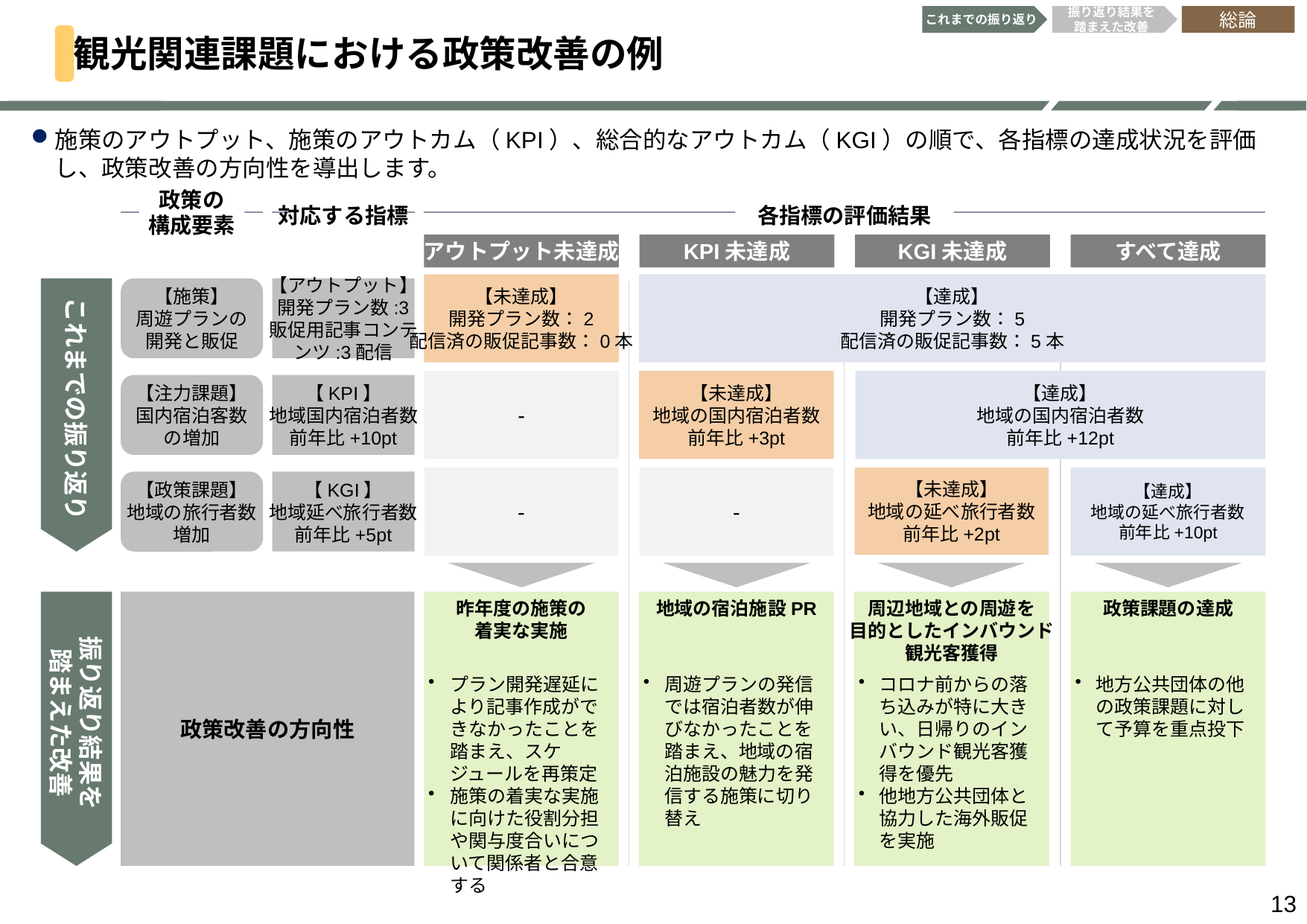

これまでの振り返り
振り返り結果を
踏まえた改善
総論
観光関連課題における政策改善の例
施策のアウトプット、施策のアウトカム（KPI）、総合的なアウトカム（KGI）の順で、各指標の達成状況を評価し、政策改善の方向性を導出します。
政策の
構成要素
対応する指標
各指標の評価結果
アウトプット未達成
KPI未達成
KGI未達成
すべて達成
【未達成】
開発プラン数：2
配信済の販促記事数：0本
【達成】
開発プラン数：5
配信済の販促記事数：5本
【施策】
周遊プランの
開発と販促
【アウトプット】
開発プラン数:3
販促用記事コンテ
ンツ:3配信
-
【未達成】
地域の国内宿泊者数
前年比+3pt

【達成】
地域の国内宿泊者数
前年比+12pt
【注力課題】
国内宿泊客数
の増加
【KPI】
地域国内宿泊者数
前年比+10pt
これまでの振り返り
-
-
【未達成】
地域の延べ旅行者数
前年比+2pt
【達成】
地域の延べ旅行者数
前年比+10pt
【政策課題】
地域の旅行者数
増加
【KGI】
地域延べ旅行者数
前年比+5pt

政策改善の方向性
昨年度の施策の
着実な実施
地域の宿泊施設PR
周辺地域との周遊を
目的としたインバウンド
観光客獲得
政策課題の達成

プラン開発遅延により記事作成ができなかったことを踏まえ、スケジュールを再策定
施策の着実な実施に向けた役割分担や関与度合いについて関係者と合意する
周遊プランの発信では宿泊者数が伸びなかったことを踏まえ、地域の宿泊施設の魅力を発信する施策に切り替え
コロナ前からの落ち込みが特に大きい、日帰りのインバウンド観光客獲得を優先
他地方公共団体と協力した海外販促を実施
地方公共団体の他の政策課題に対して予算を重点投下
振り返り結果を
踏まえた改善
13